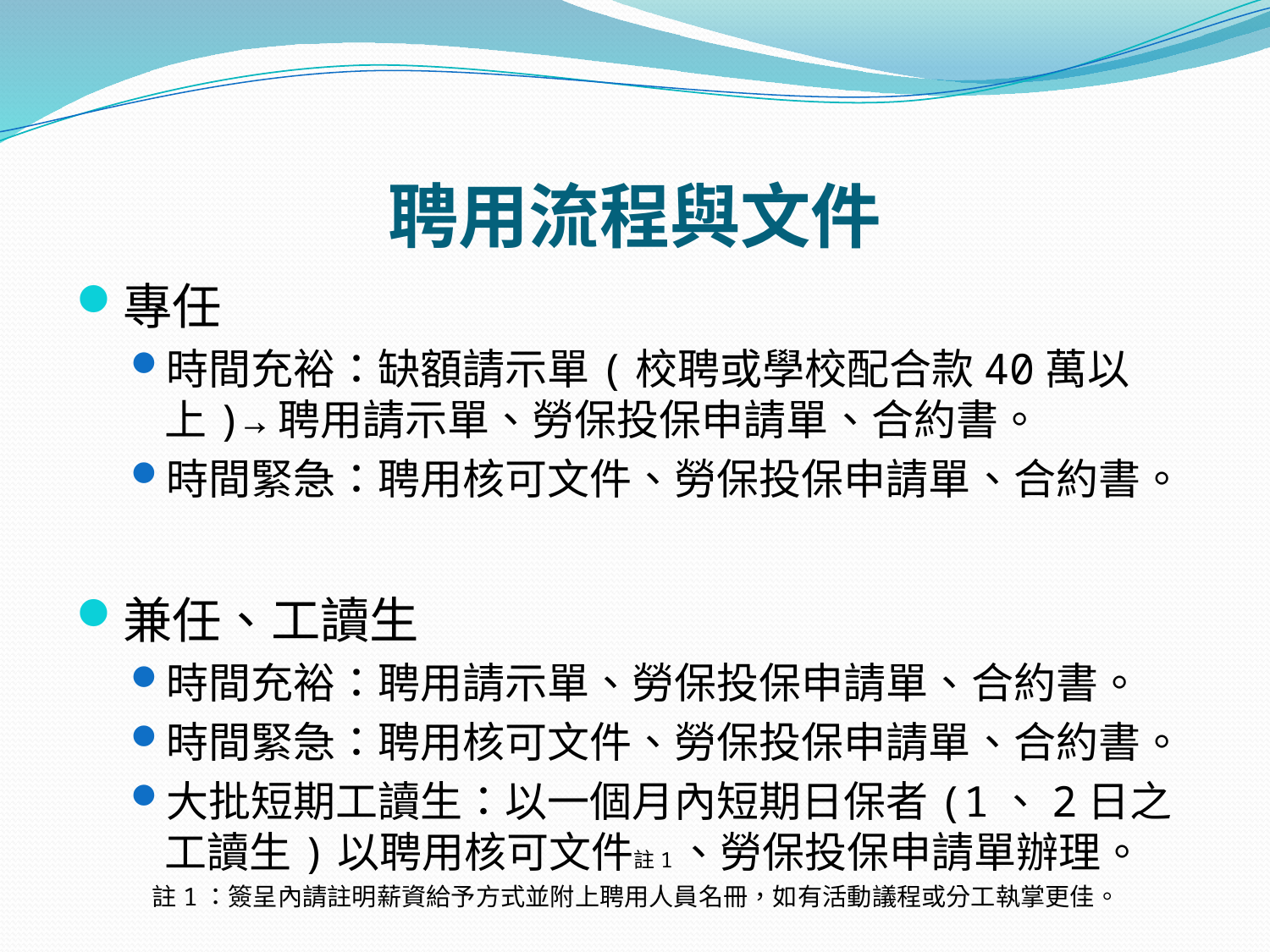

# 聘用流程與文件
專任
時間充裕：缺額請示單(校聘或學校配合款40萬以上)→聘用請示單、勞保投保申請單、合約書。
時間緊急：聘用核可文件、勞保投保申請單、合約書。

兼任、工讀生
時間充裕：聘用請示單、勞保投保申請單、合約書。
時間緊急：聘用核可文件、勞保投保申請單、合約書。
大批短期工讀生：以一個月內短期日保者(1、2日之工讀生)以聘用核可文件註1、勞保投保申請單辦理。
註1：簽呈內請註明薪資給予方式並附上聘用人員名冊，如有活動議程或分工執掌更佳。